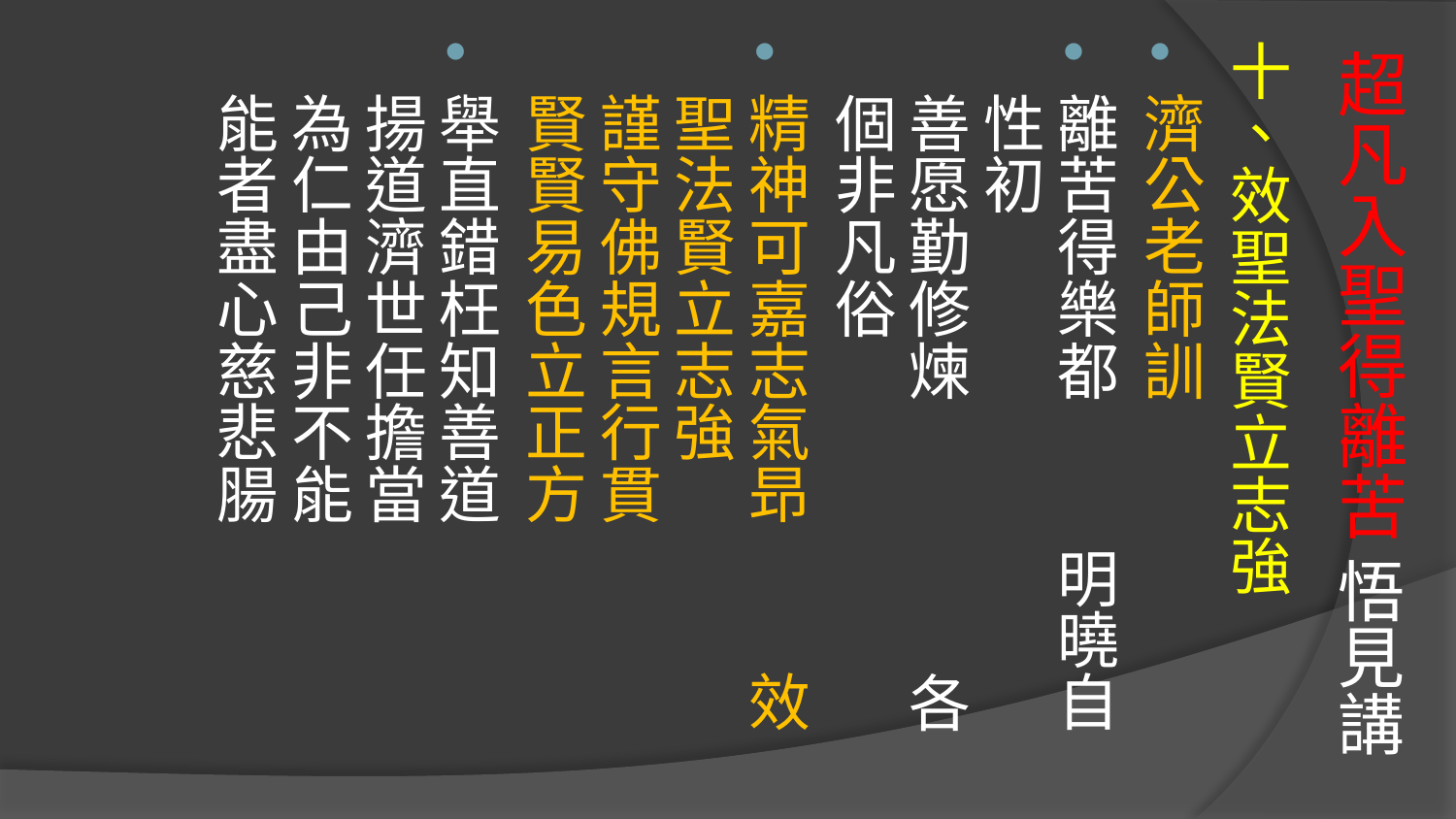

# 超凡入聖得離苦 悟見講
十、效聖法賢立志強
濟公老師訓
離苦得樂都　      明曉自性初
善愿勤修煉　               各個非凡俗
精神可嘉志氣昻　      效聖法賢立志強
謹守佛規言行貫　           賢賢易色立正方
舉直錯枉知善道　           揚道濟世任擔當
為仁由己非不能　             能者盡心慈悲腸